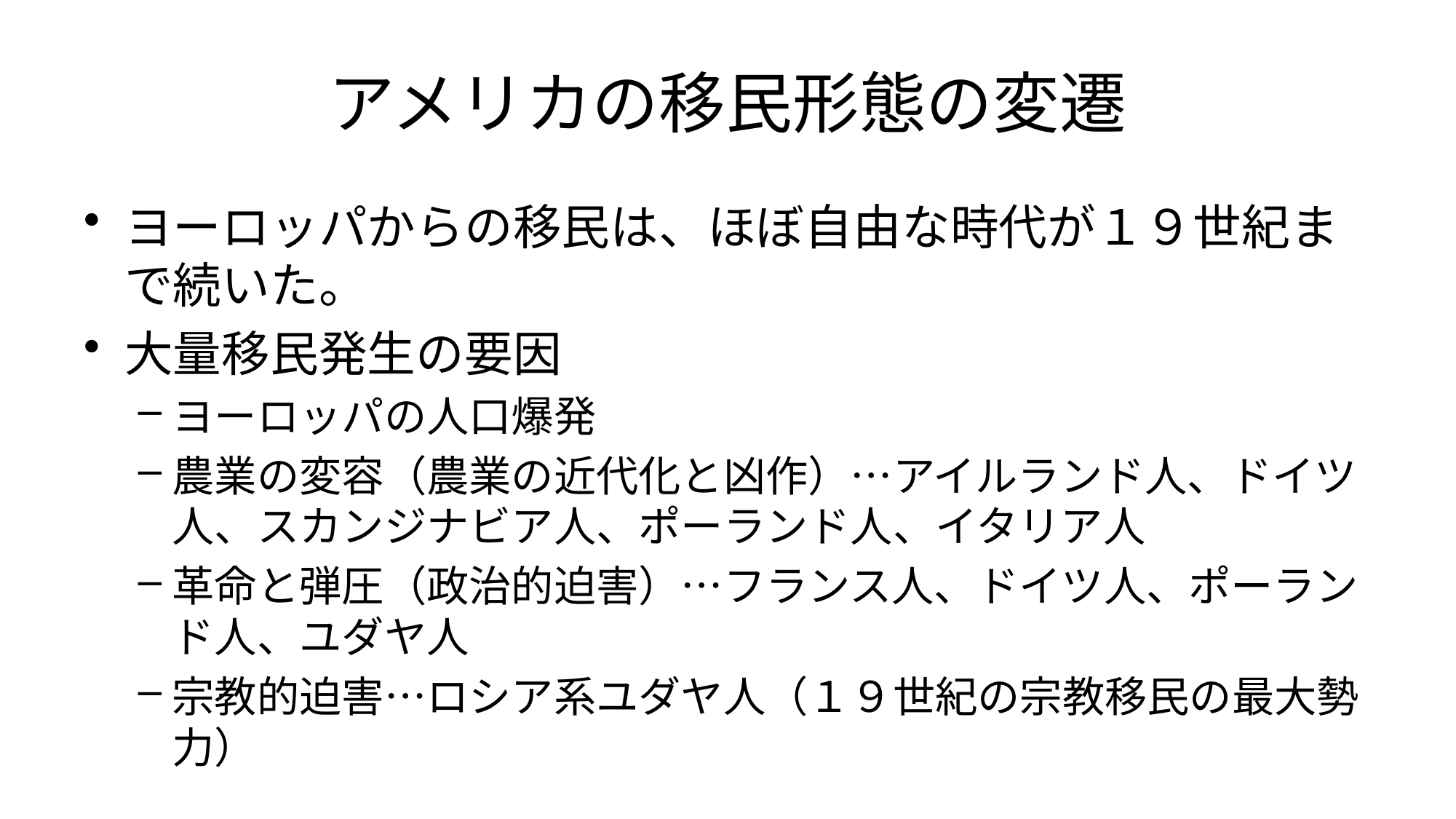

# アメリカの移民形態の変遷
ヨーロッパからの移民は、ほぼ自由な時代が１９世紀まで続いた。
大量移民発生の要因
ヨーロッパの人口爆発
農業の変容（農業の近代化と凶作）…アイルランド人、ドイツ人、スカンジナビア人、ポーランド人、イタリア人
革命と弾圧（政治的迫害）…フランス人、ドイツ人、ポーランド人、ユダヤ人
宗教的迫害…ロシア系ユダヤ人（１９世紀の宗教移民の最大勢力）